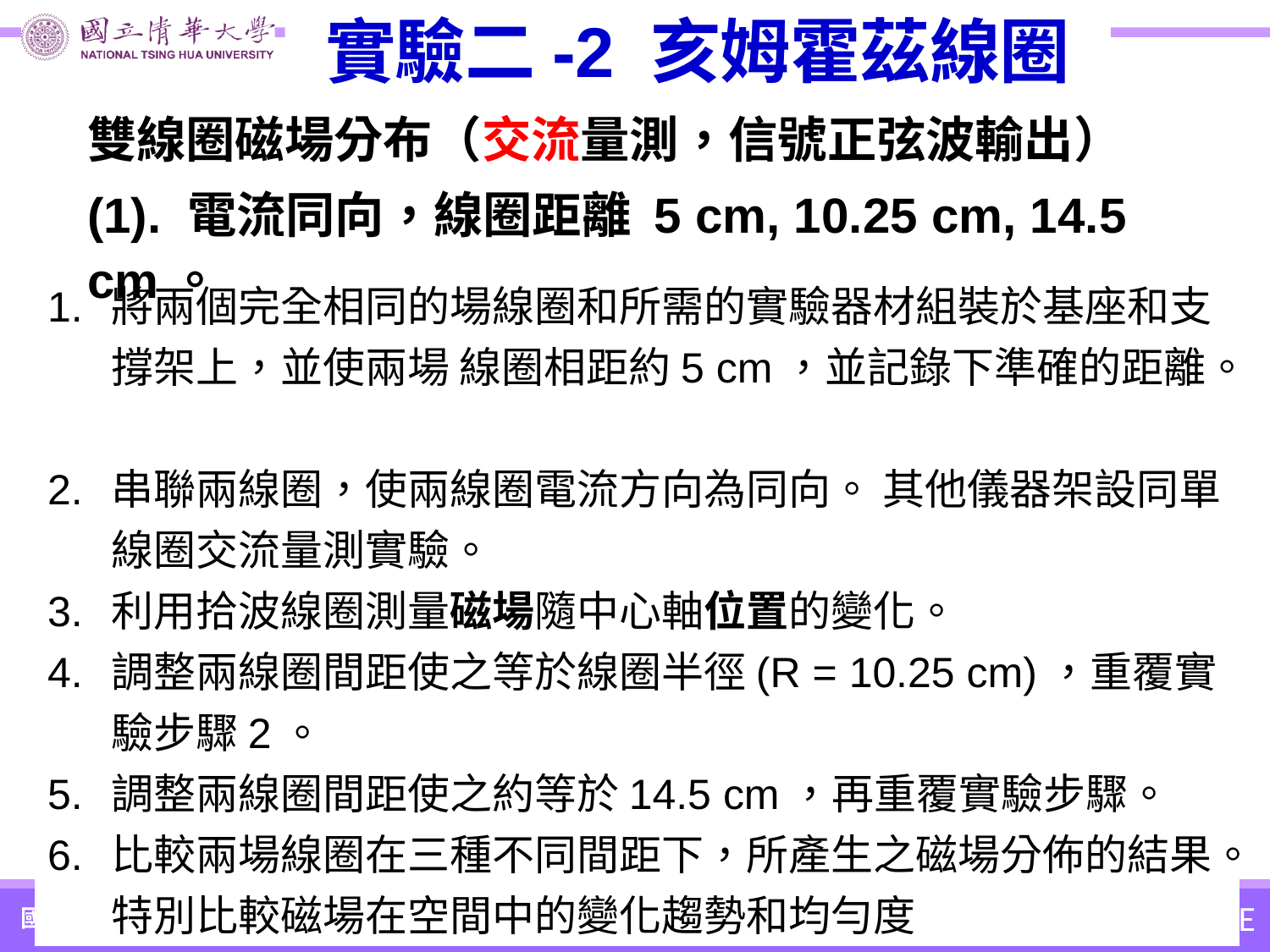

# 實驗二-2 亥姆霍茲線圈
雙線圈磁場分布（交流量測，信號正弦波輸出）
(1). 電流同向，線圈距離 5 cm, 10.25 cm, 14.5 cm。
將兩個完全相同的場線圈和所需的實驗器材組裝於基座和支撐架上，並使兩場 線圈相距約5 cm，並記錄下準確的距離。
串聯兩線圈，使兩線圈電流方向為同向。 其他儀器架設同單線圈交流量測實驗。
利用拾波線圈測量磁場隨中心軸位置的變化。
調整兩線圈間距使之等於線圈半徑(R = 10.25 cm)，重覆實驗步驟2。
調整兩線圈間距使之約等於14.5 cm，再重覆實驗步驟。
比較兩場線圈在三種不同間距下，所產生之磁場分佈的結果。特別比較磁場在空間中的變化趨勢和均勻度